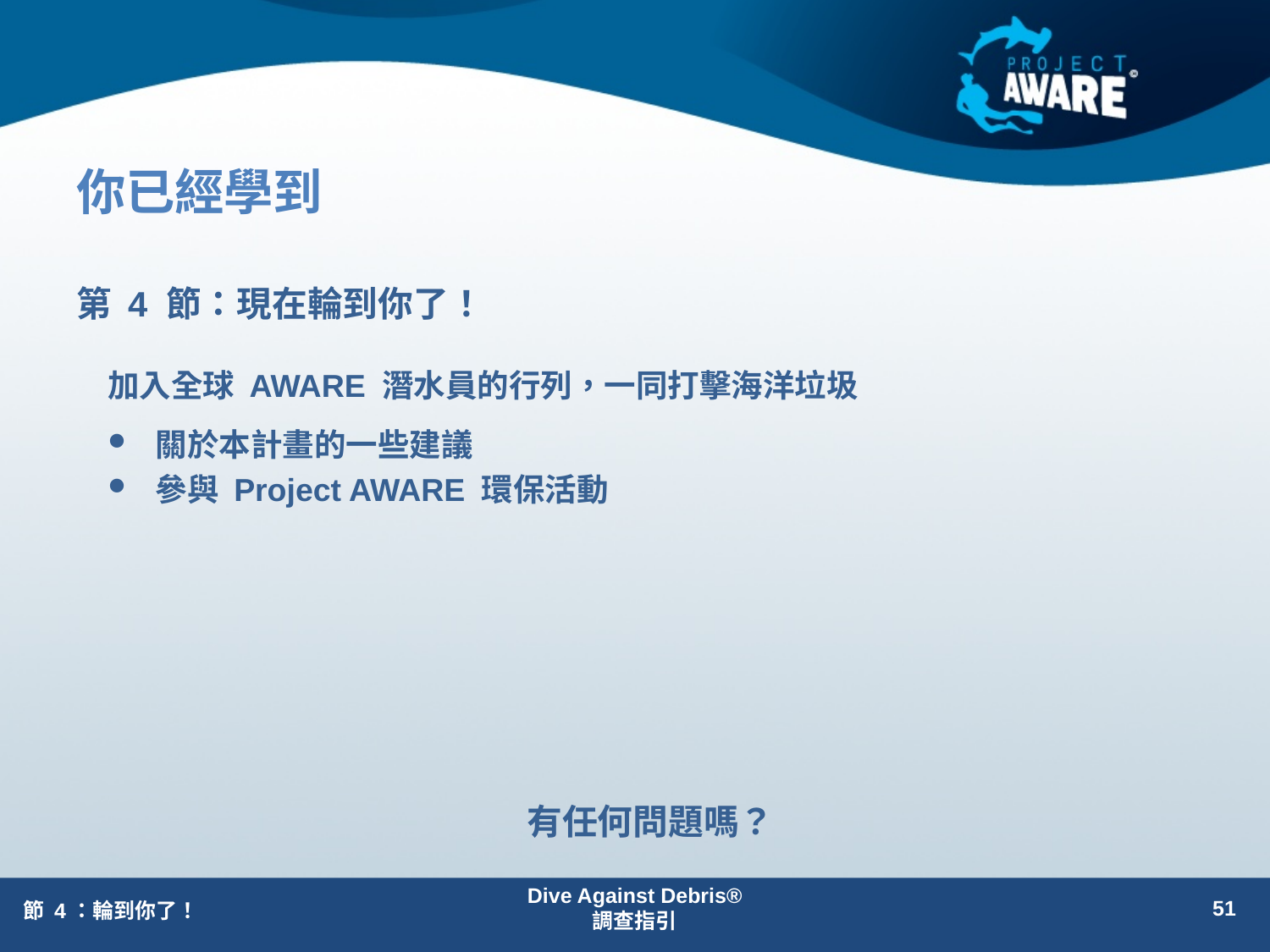

# 你已經學到
第 4 節：現在輪到你了！
加入全球 AWARE 潛水員的行列，一同打擊海洋垃圾
關於本計畫的一些建議
參與 Project AWARE 環保活動

有任何問題嗎？

Dive Against Debris®
調查指引
51
節 4：輪到你了！